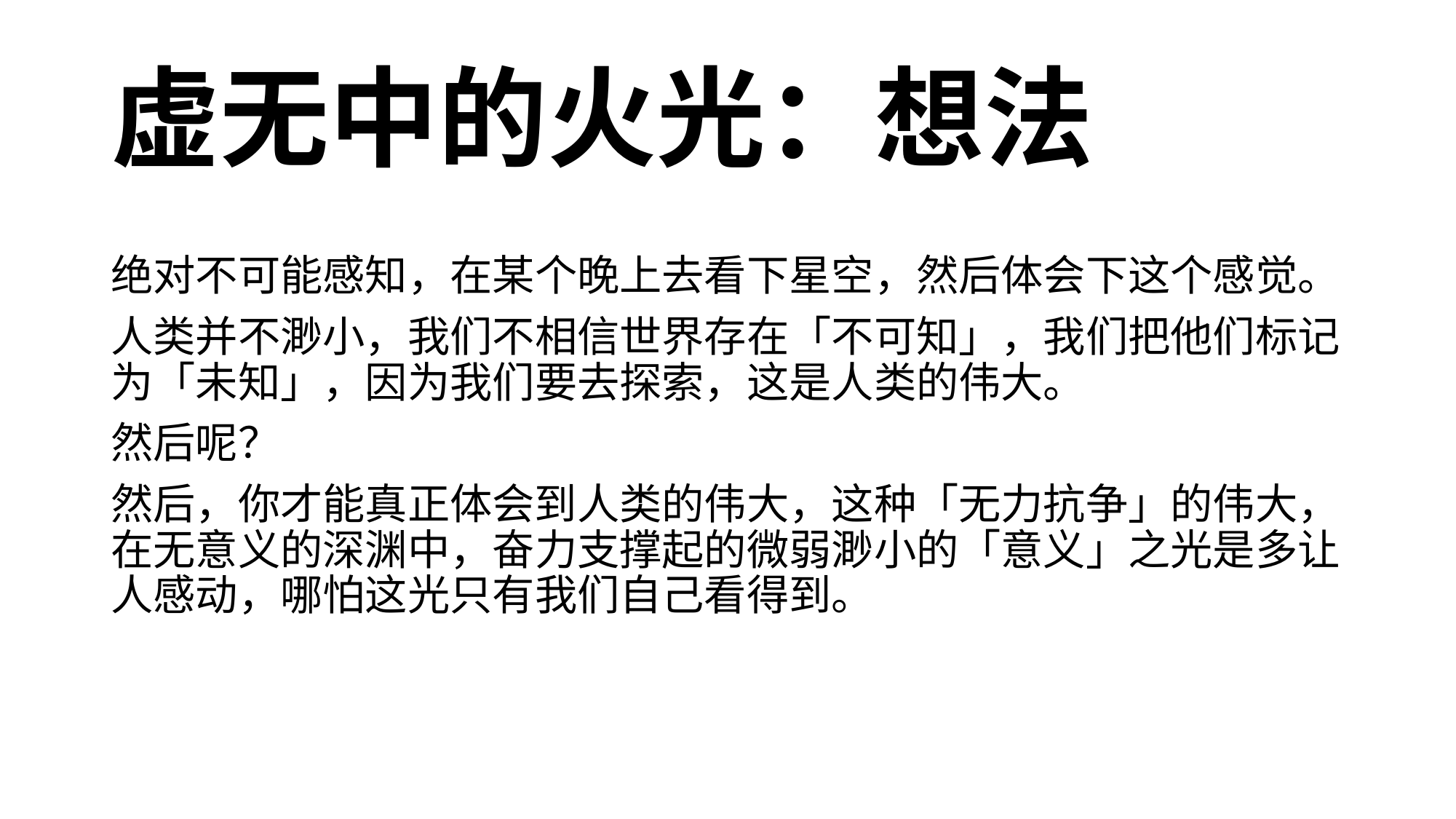

# 虚无中的火光：想法
绝对不可能感知，在某个晚上去看下星空，然后体会下这个感觉。
人类并不渺小，我们不相信世界存在「不可知」，我们把他们标记为「未知」，因为我们要去探索，这是人类的伟大。
然后呢？
然后，你才能真正体会到人类的伟大，这种「无力抗争」的伟大，在无意义的深渊中，奋力支撑起的微弱渺小的「意义」之光是多让人感动，哪怕这光只有我们自己看得到。